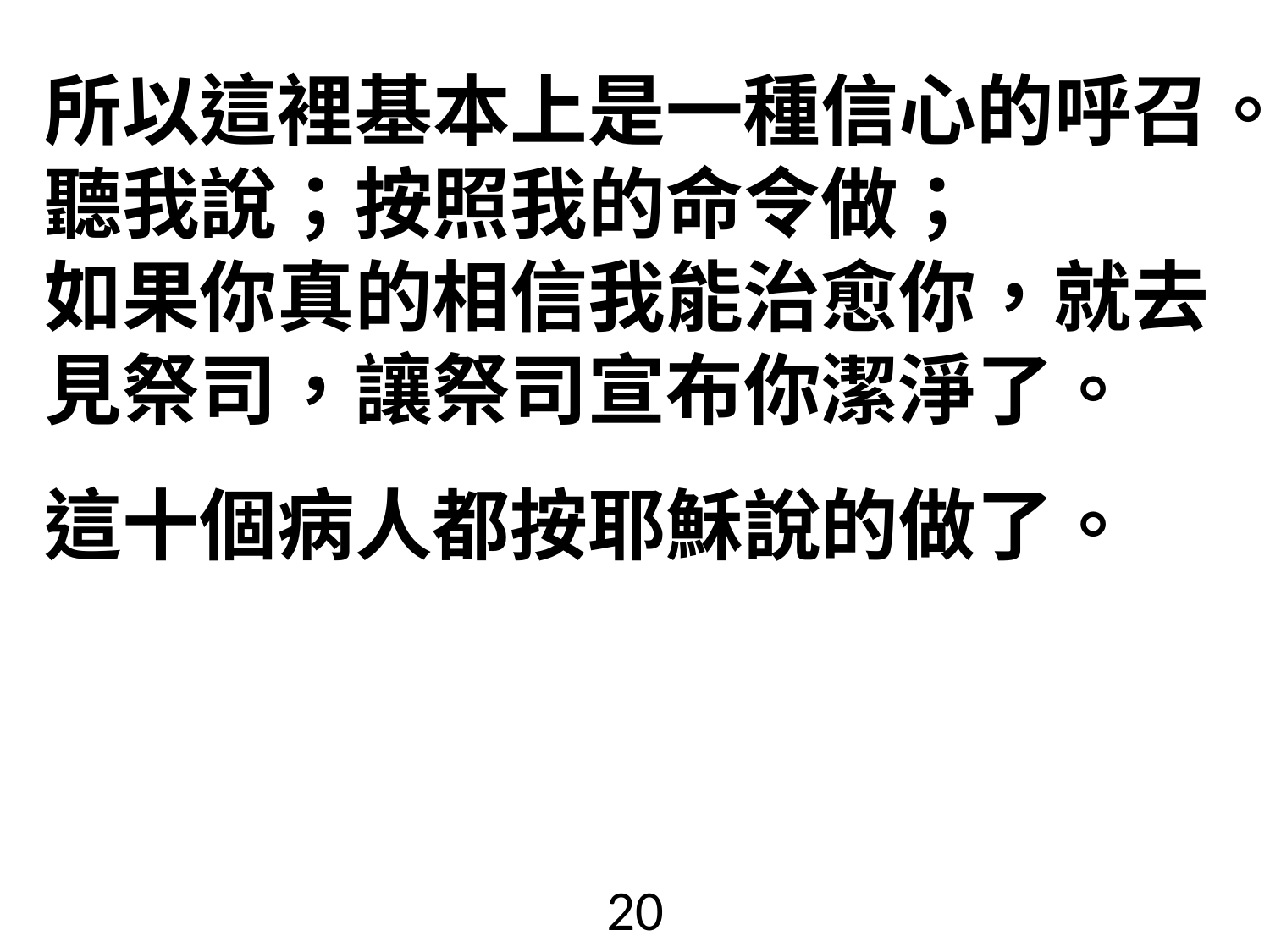

# 所以這裡基本上是一種信心的呼召。聽我說；按照我的命令做； 如果你真的相信我能治愈你，就去見祭司，讓祭司宣布你潔淨了。 這十個病人都按耶穌說的做了。
20